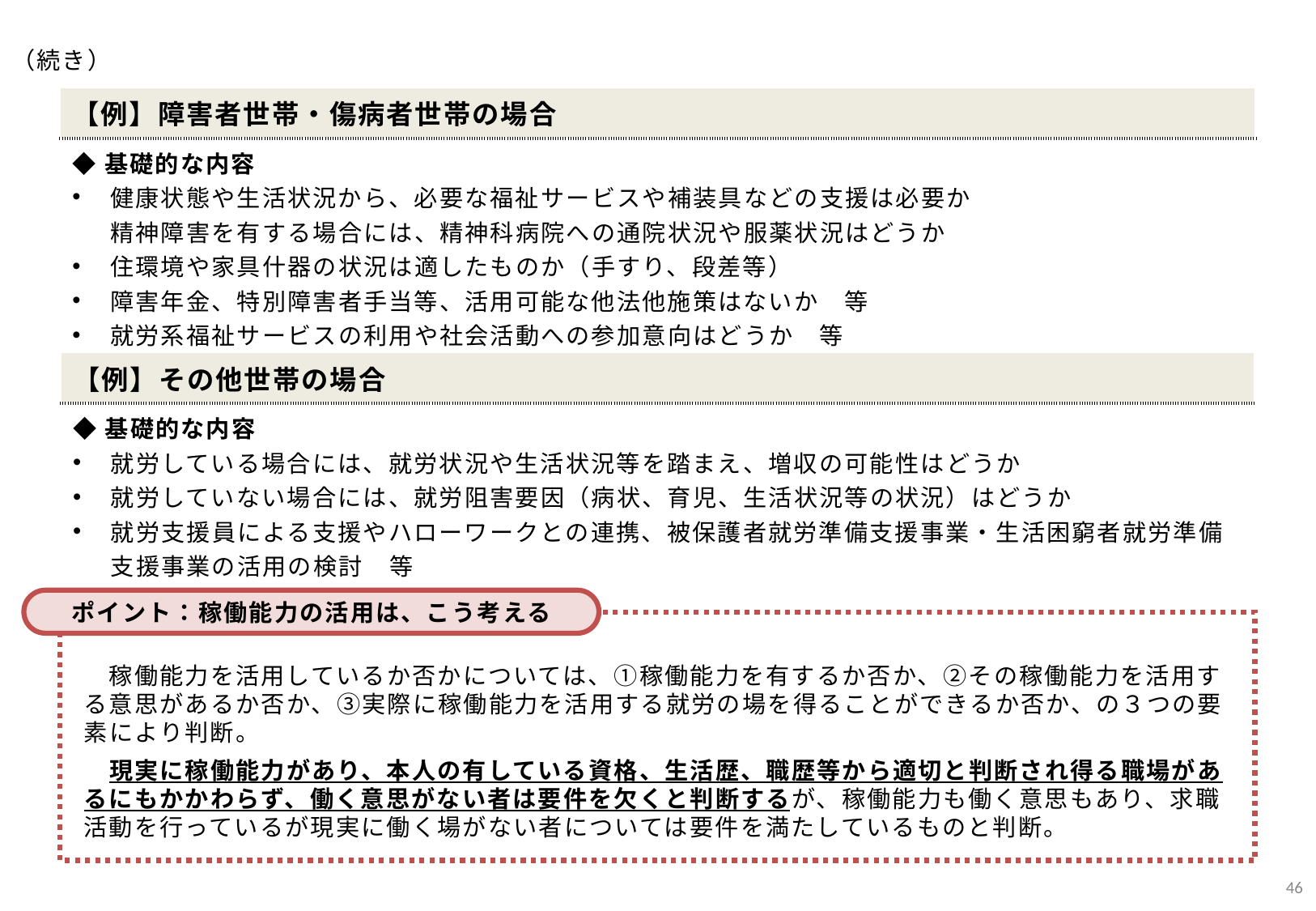

（続き）
| 【例】障害者世帯・傷病者世帯の場合 |
| --- |
| ◆基礎的な内容 健康状態や生活状況から、必要な福祉サービスや補装具などの支援は必要か 精神障害を有する場合には、精神科病院への通院状況や服薬状況はどうか 住環境や家具什器の状況は適したものか（手すり、段差等） 障害年金、特別障害者手当等、活用可能な他法他施策はないか　等 就労系福祉サービスの利用や社会活動への参加意向はどうか　等 |
| 【例】その他世帯の場合 |
| --- |
| ◆基礎的な内容 就労している場合には、就労状況や生活状況等を踏まえ、増収の可能性はどうか 就労していない場合には、就労阻害要因（病状、育児、生活状況等の状況）はどうか 就労支援員による支援やハローワークとの連携、被保護者就労準備支援事業・生活困窮者就労準備支援事業の活用の検討　等 |
ポイント：稼働能力の活用は、こう考える

　稼働能力を活用しているか否かについては、①稼働能力を有するか否か、②その稼働能力を活用する意思があるか否か、③実際に稼働能力を活用する就労の場を得ることができるか否か、の３つの要素により判断。
　現実に稼働能力があり、本人の有している資格、生活歴、職歴等から適切と判断され得る職場があるにもかかわらず、働く意思がない者は要件を欠くと判断するが、稼働能力も働く意思もあり、求職活動を行っているが現実に働く場がない者については要件を満たしているものと判断。
46